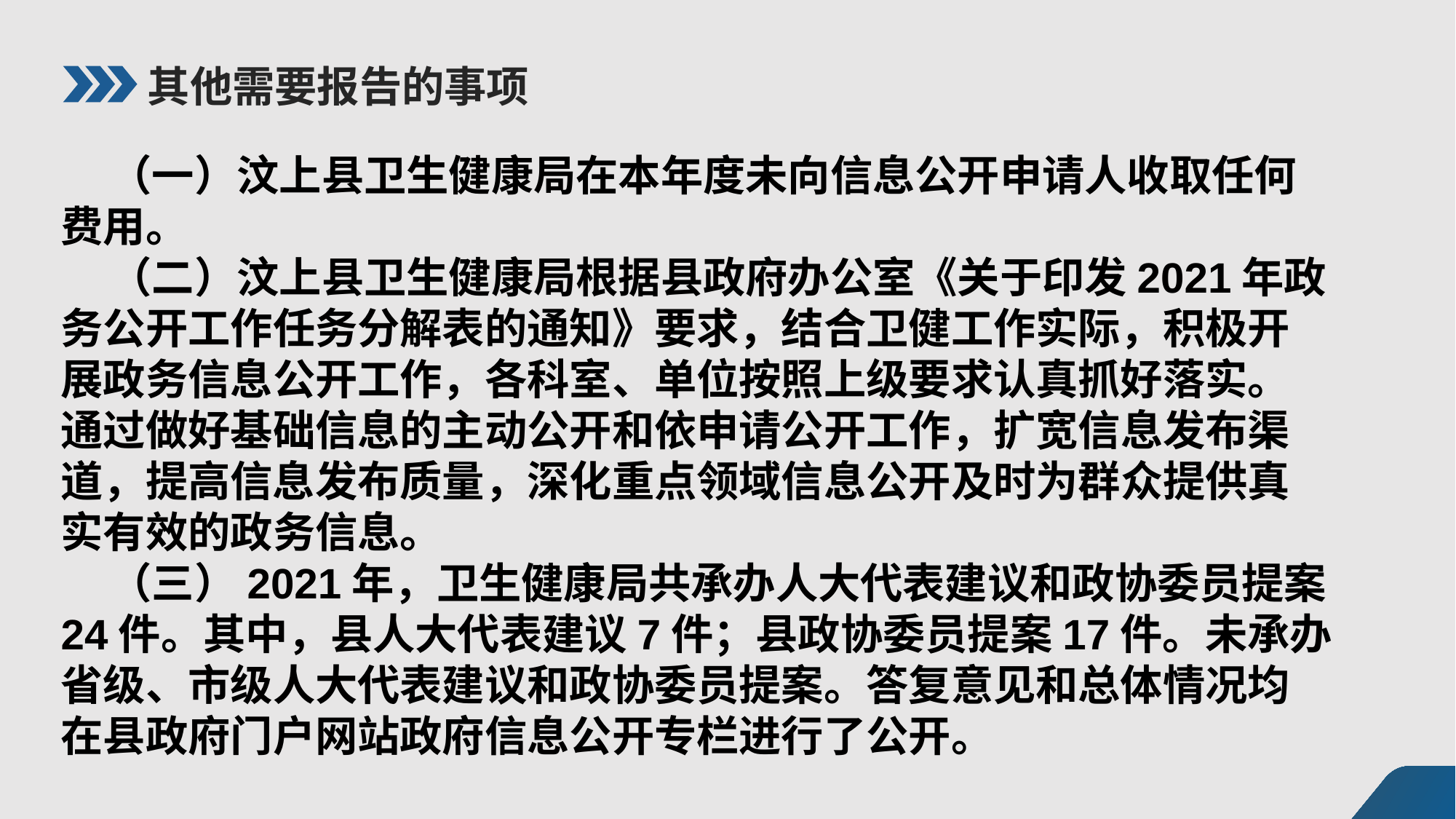

其他需要报告的事项
    （一）汶上县卫生健康局在本年度未向信息公开申请人收取任何费用。
    （二）汶上县卫生健康局根据县政府办公室《关于印发2021年政务公开工作任务分解表的通知》要求，结合卫健工作实际，积极开展政务信息公开工作，各科室、单位按照上级要求认真抓好落实。通过做好基础信息的主动公开和依申请公开工作，扩宽信息发布渠道，提高信息发布质量，深化重点领域信息公开及时为群众提供真实有效的政务信息。
    （三）2021年，卫生健康局共承办人大代表建议和政协委员提案24件。其中，县人大代表建议7件；县政协委员提案17件。未承办省级、市级人大代表建议和政协委员提案。答复意见和总体情况均在县政府门户网站政府信息公开专栏进行了公开。
19